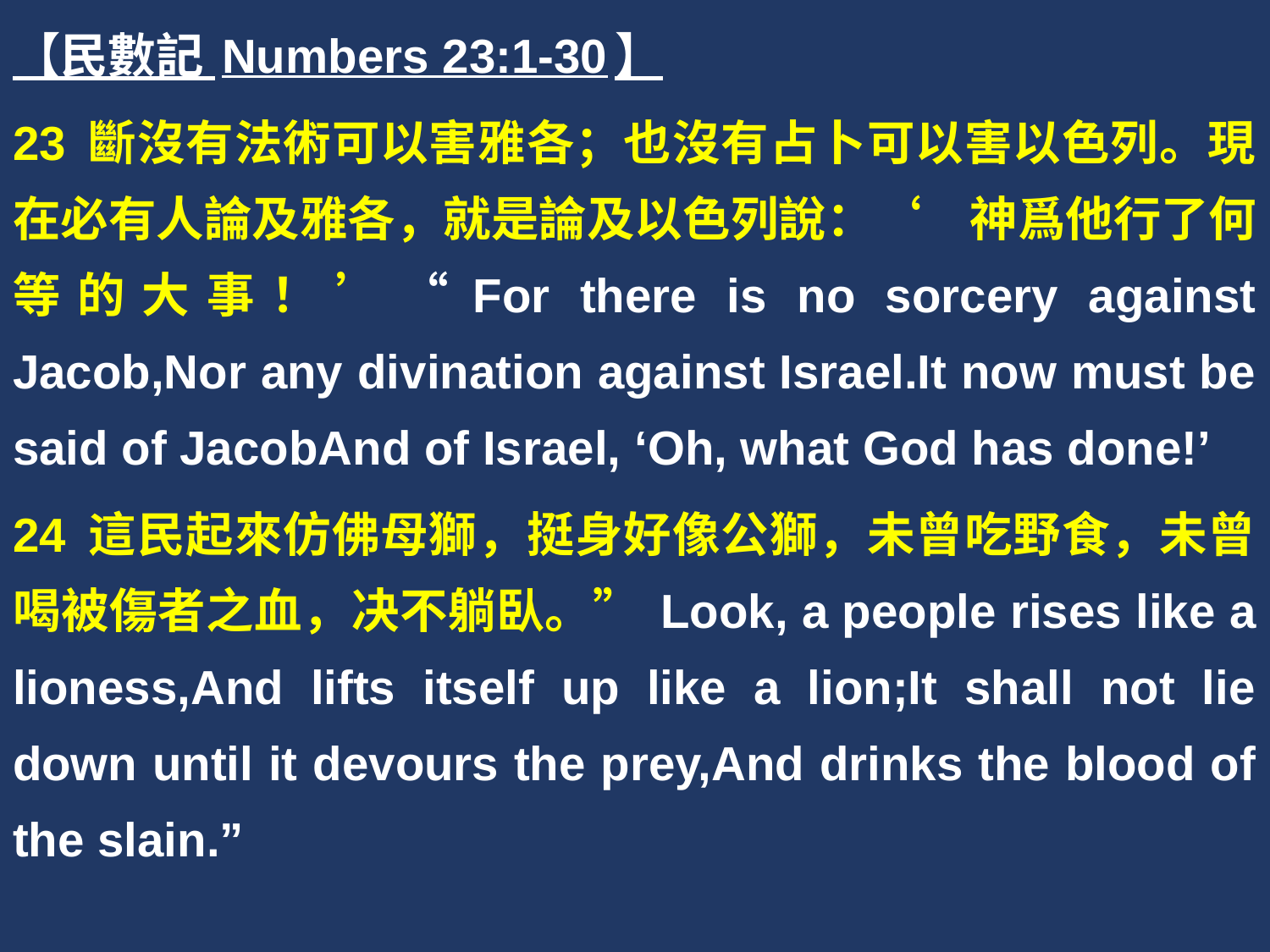

【民數記 Numbers 23:1-30】
23 斷沒有法術可以害雅各；也沒有占卜可以害以色列。現在必有人論及雅各，就是論及以色列說：‘　神爲他行了何等的大事！’“For there is no sorcery against Jacob,Nor any divination against Israel.It now must be said of JacobAnd of Israel, ‘Oh, what God has done!’
24 這民起來仿佛母獅，挺身好像公獅，未曾吃野食，未曾喝被傷者之血，决不躺臥。” Look, a people rises like a lioness,And lifts itself up like a lion;It shall not lie down until it devours the prey,And drinks the blood of the slain.”